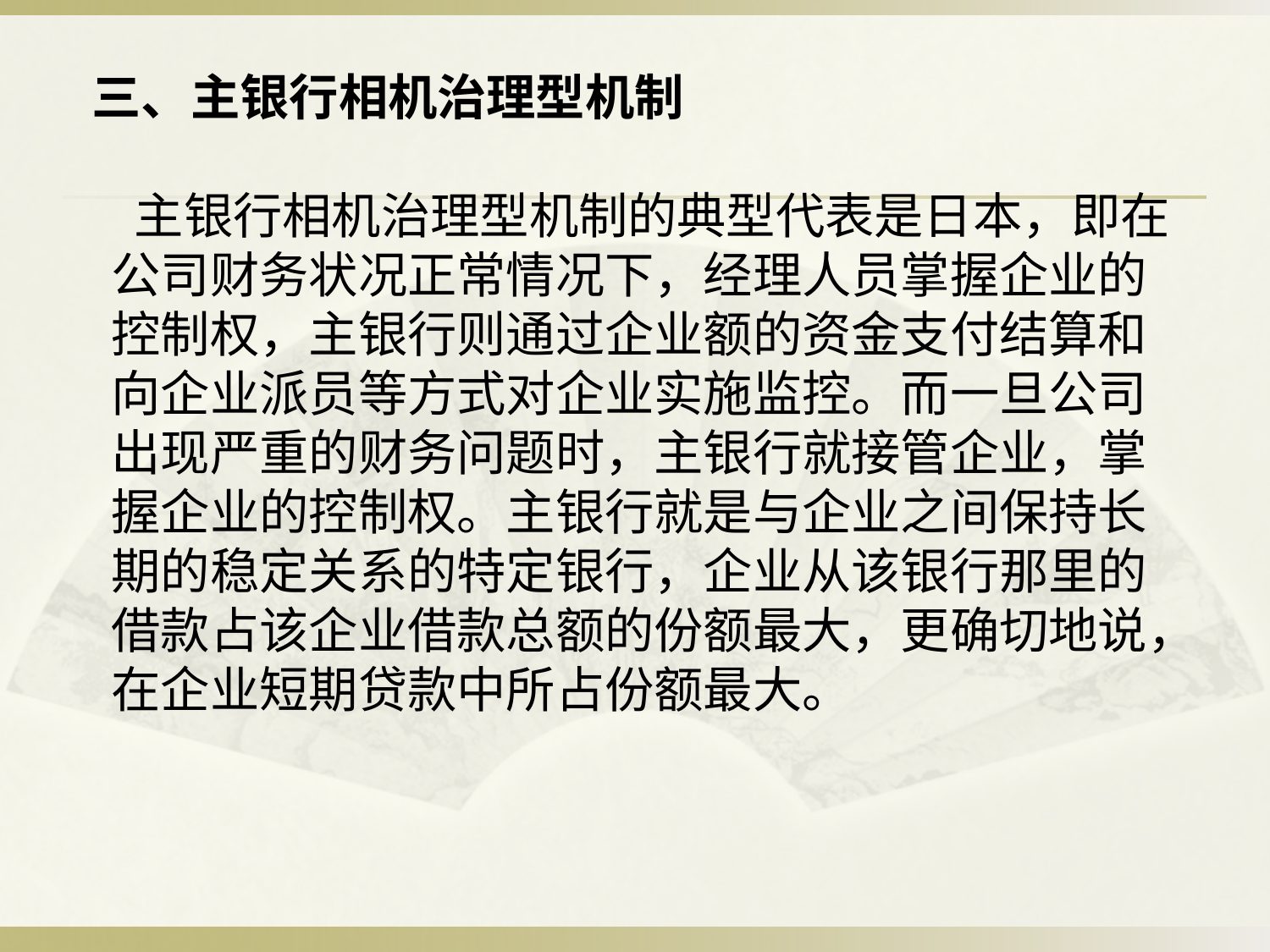

三、主银行相机治理型机制
 主银行相机治理型机制的典型代表是日本，即在公司财务状况正常情况下，经理人员掌握企业的控制权，主银行则通过企业额的资金支付结算和向企业派员等方式对企业实施监控。而一旦公司出现严重的财务问题时，主银行就接管企业，掌握企业的控制权。主银行就是与企业之间保持长期的稳定关系的特定银行，企业从该银行那里的借款占该企业借款总额的份额最大，更确切地说，在企业短期贷款中所占份额最大。